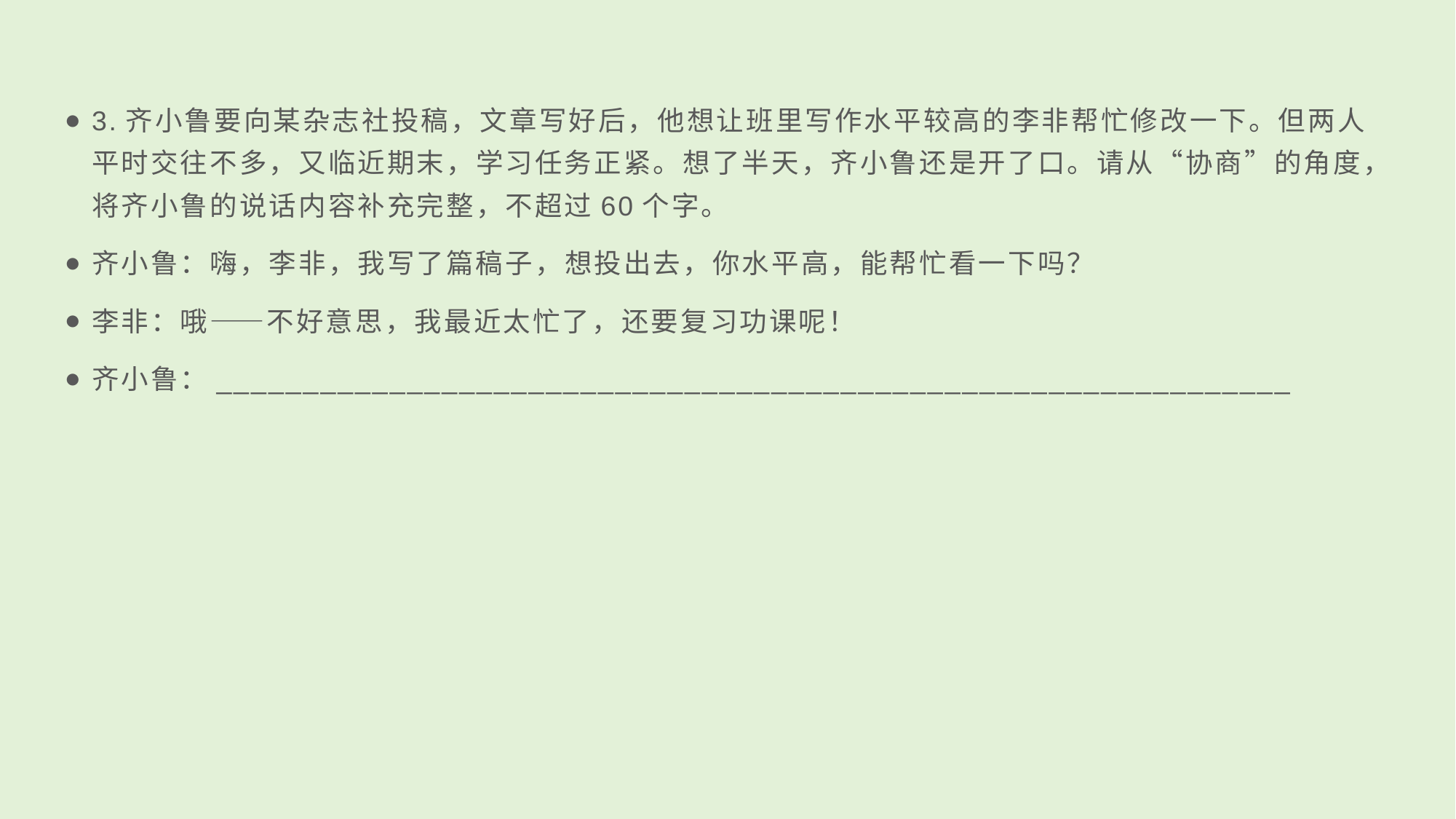

3.齐小鲁要向某杂志社投稿，文章写好后，他想让班里写作水平较高的李非帮忙修改一下。但两人平时交往不多，又临近期末，学习任务正紧。想了半天，齐小鲁还是开了口。请从“协商”的角度，将齐小鲁的说话内容补充完整，不超过60个字。
齐小鲁：嗨，李非，我写了篇稿子，想投出去，你水平高，能帮忙看一下吗？
李非：哦——不好意思，我最近太忙了，还要复习功课呢！
齐小鲁：______________________________________________________________